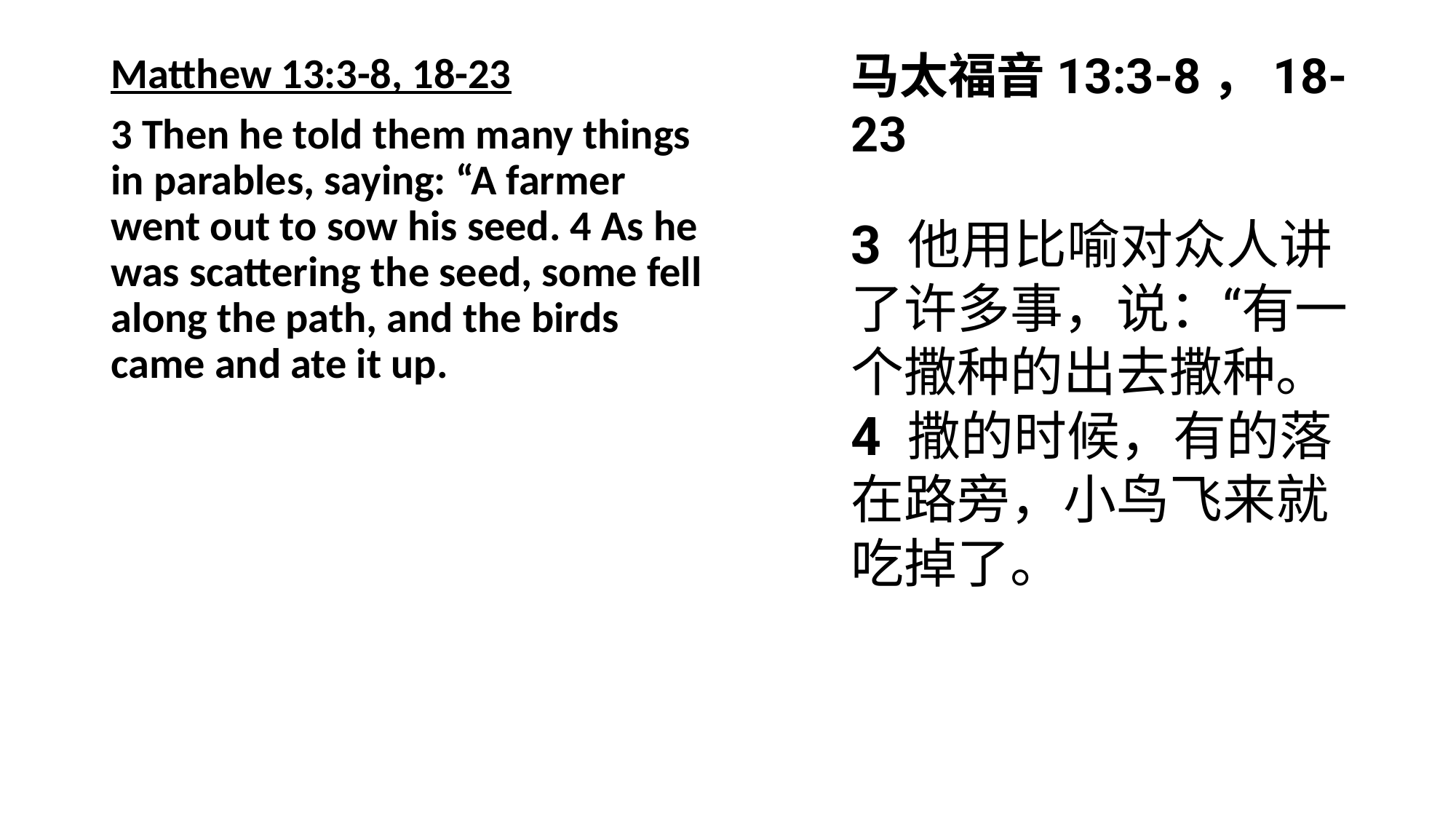

马太福音13:3-8，18-23

3 他用比喻对众人讲了许多事，说：“有一个撒种的出去撒种。 4 撒的时候，有的落在路旁，小鸟飞来就吃掉了。
Matthew 13:3-8, 18-23
3 Then he told them many things in parables, saying: “A farmer went out to sow his seed. 4 As he was scattering the seed, some fell along the path, and the birds came and ate it up.
#